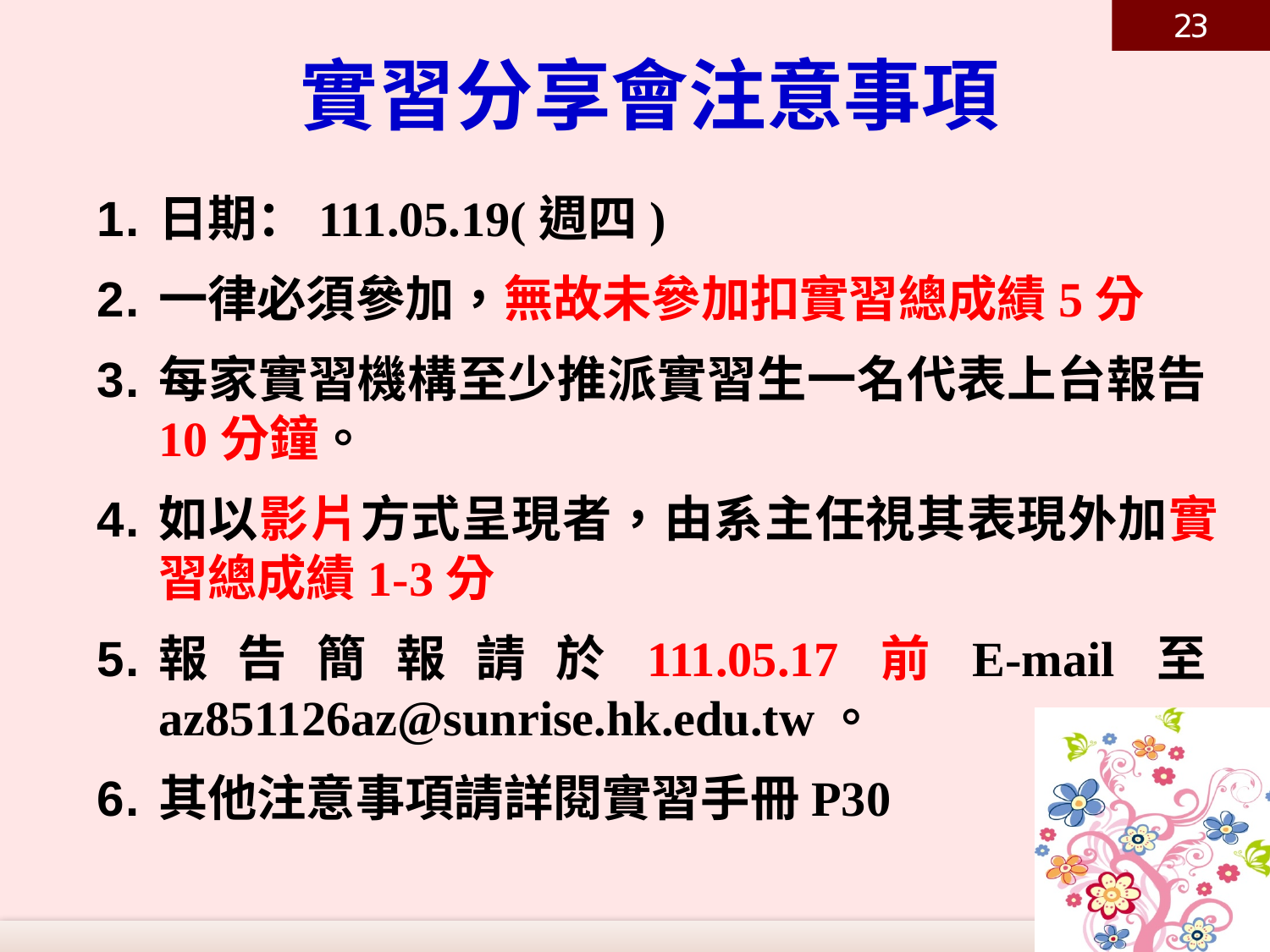

23
實習分享會注意事項
日期：111.05.19(週四)
一律必須參加，無故未參加扣實習總成績5分
每家實習機構至少推派實習生一名代表上台報告10分鐘。
如以影片方式呈現者，由系主任視其表現外加實習總成績1-3分
報告簡報請於111.05.17前E-mail至az851126az@sunrise.hk.edu.tw。
其他注意事項請詳閱實習手冊P30